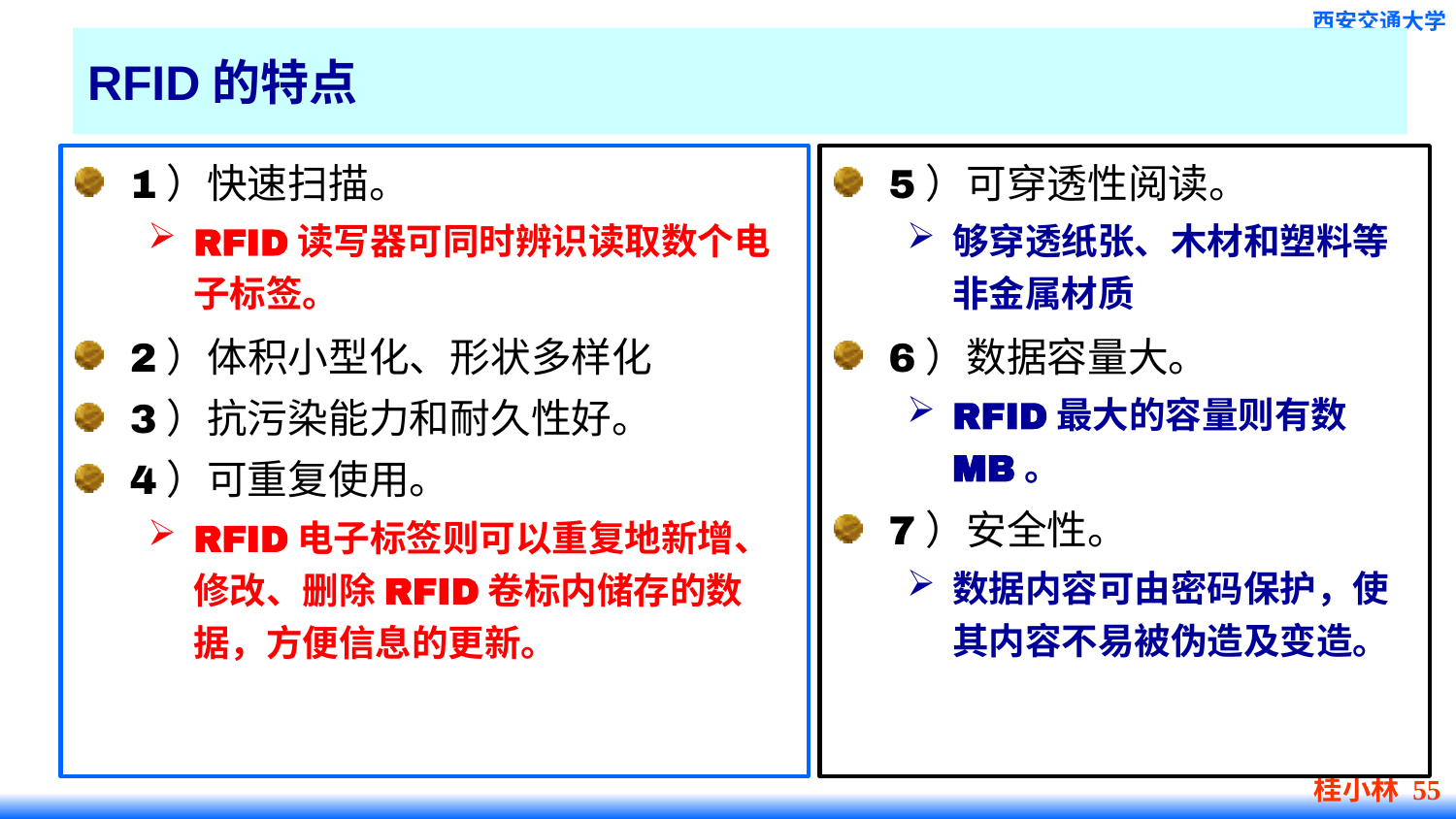

# RFID的特点
1）快速扫描。
RFID读写器可同时辨识读取数个电子标签。
2）体积小型化、形状多样化
3）抗污染能力和耐久性好。
4）可重复使用。
RFID电子标签则可以重复地新增、修改、删除RFID卷标内储存的数据，方便信息的更新。
5）可穿透性阅读。
够穿透纸张、木材和塑料等非金属材质
6）数据容量大。
RFID最大的容量则有数MB。
7）安全性。
数据内容可由密码保护，使其内容不易被伪造及变造。
桂小林 55